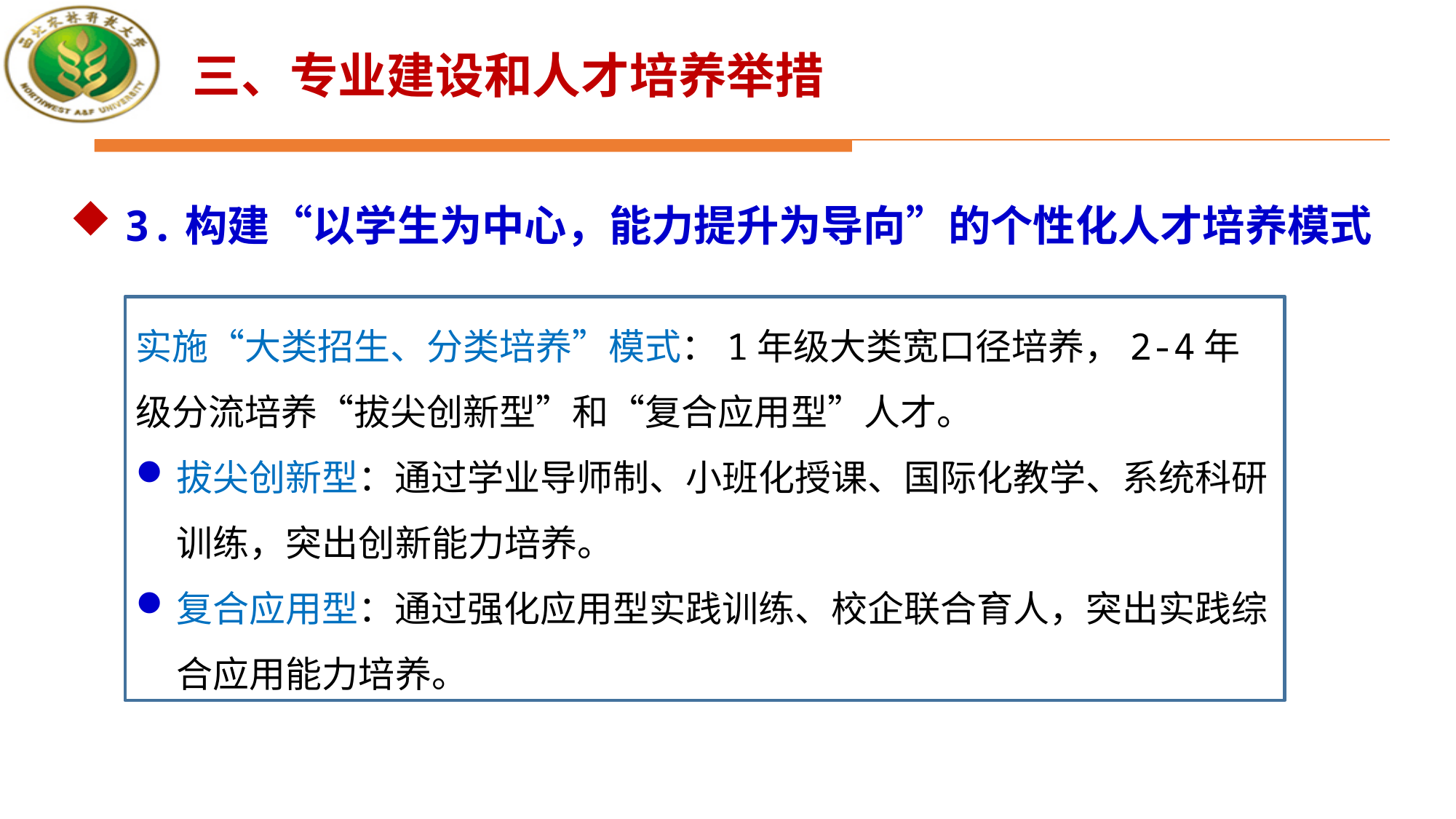

三、专业建设和人才培养举措

3.构建“以学生为中心，能力提升为导向”的个性化人才培养模式
实施“大类招生、分类培养”模式：1年级大类宽口径培养，2-4年级分流培养“拔尖创新型”和“复合应用型”人才。
拔尖创新型：通过学业导师制、小班化授课、国际化教学、系统科研训练，突出创新能力培养。
复合应用型：通过强化应用型实践训练、校企联合育人，突出实践综合应用能力培养。
成效2：